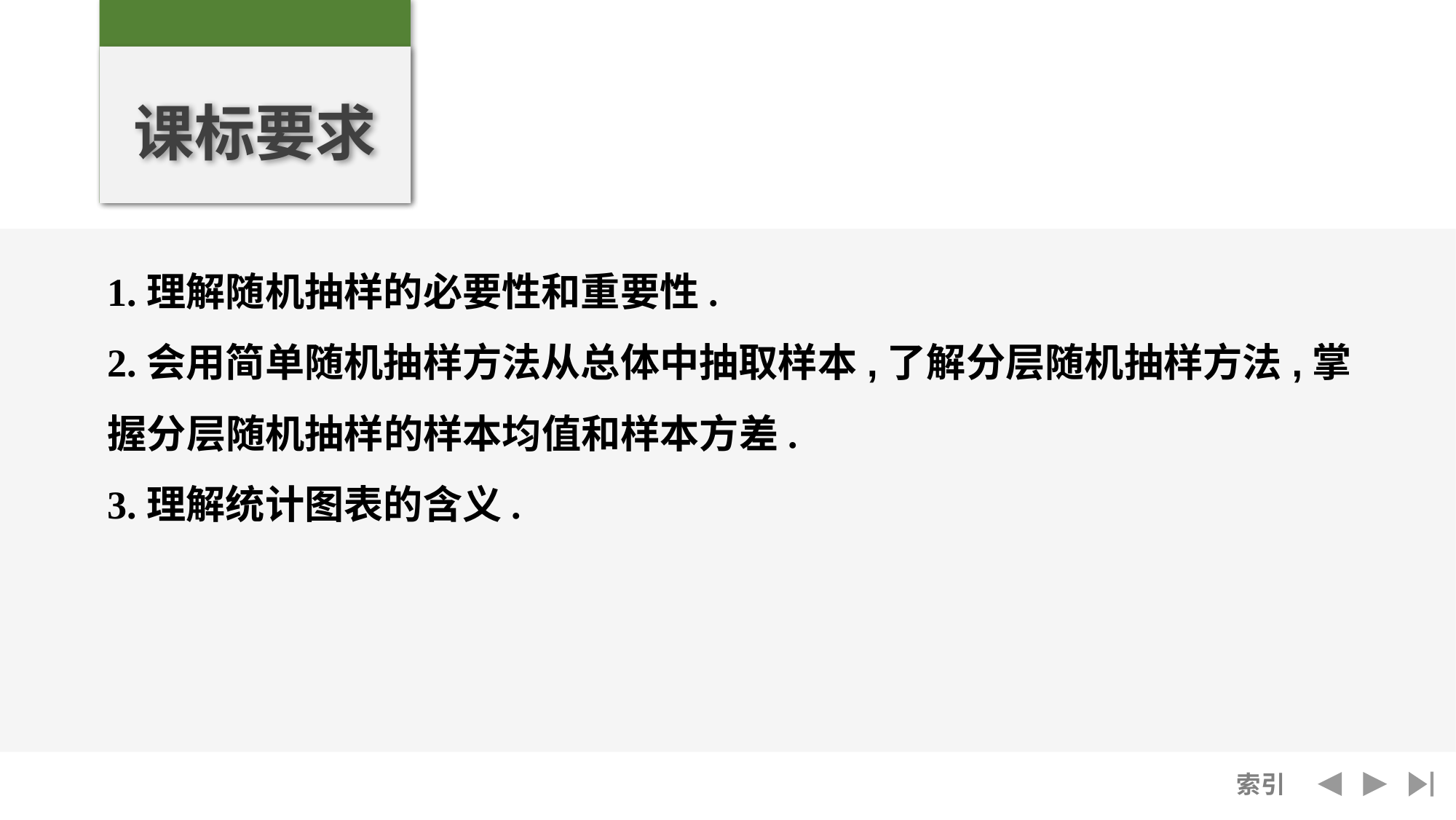

1.理解随机抽样的必要性和重要性.
2.会用简单随机抽样方法从总体中抽取样本,了解分层随机抽样方法,掌握分层随机抽样的样本均值和样本方差.
3.理解统计图表的含义.